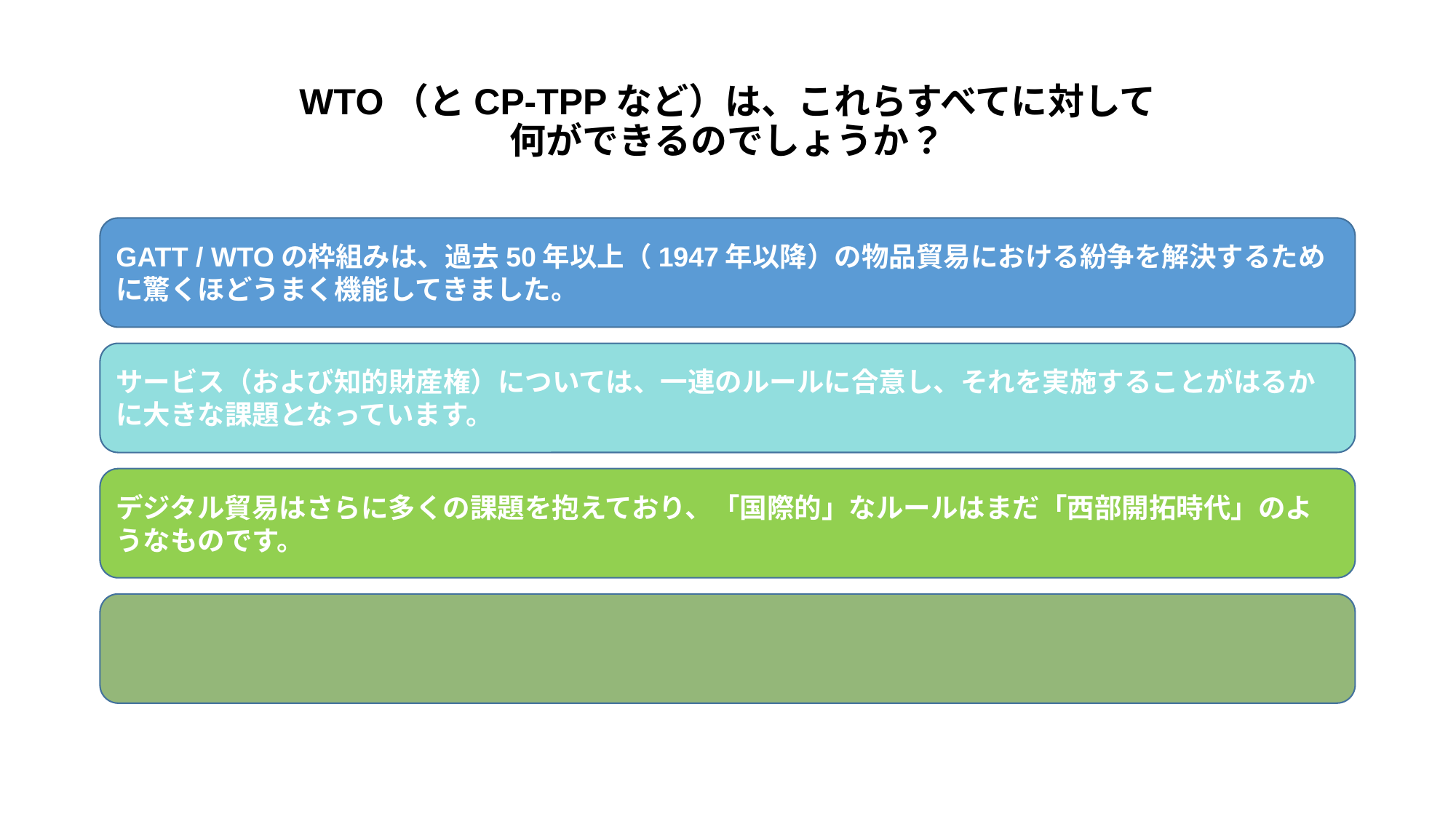

# WTO（とCP-TPPなど）は、これらすべてに対して 何ができるのでしょうか？

GATT / WTOの枠組みは、過去50年以上（1947年以降）の物品貿易における紛争を解決するために驚くほどうまく機能してきました。
サービス（および知的財産権）については、一連のルールに合意し、それを実施することがはるかに大きな課題となっています。
デジタル貿易はさらに多くの課題を抱えており、「国際的」なルールはまだ「西部開拓時代」のようなものです。